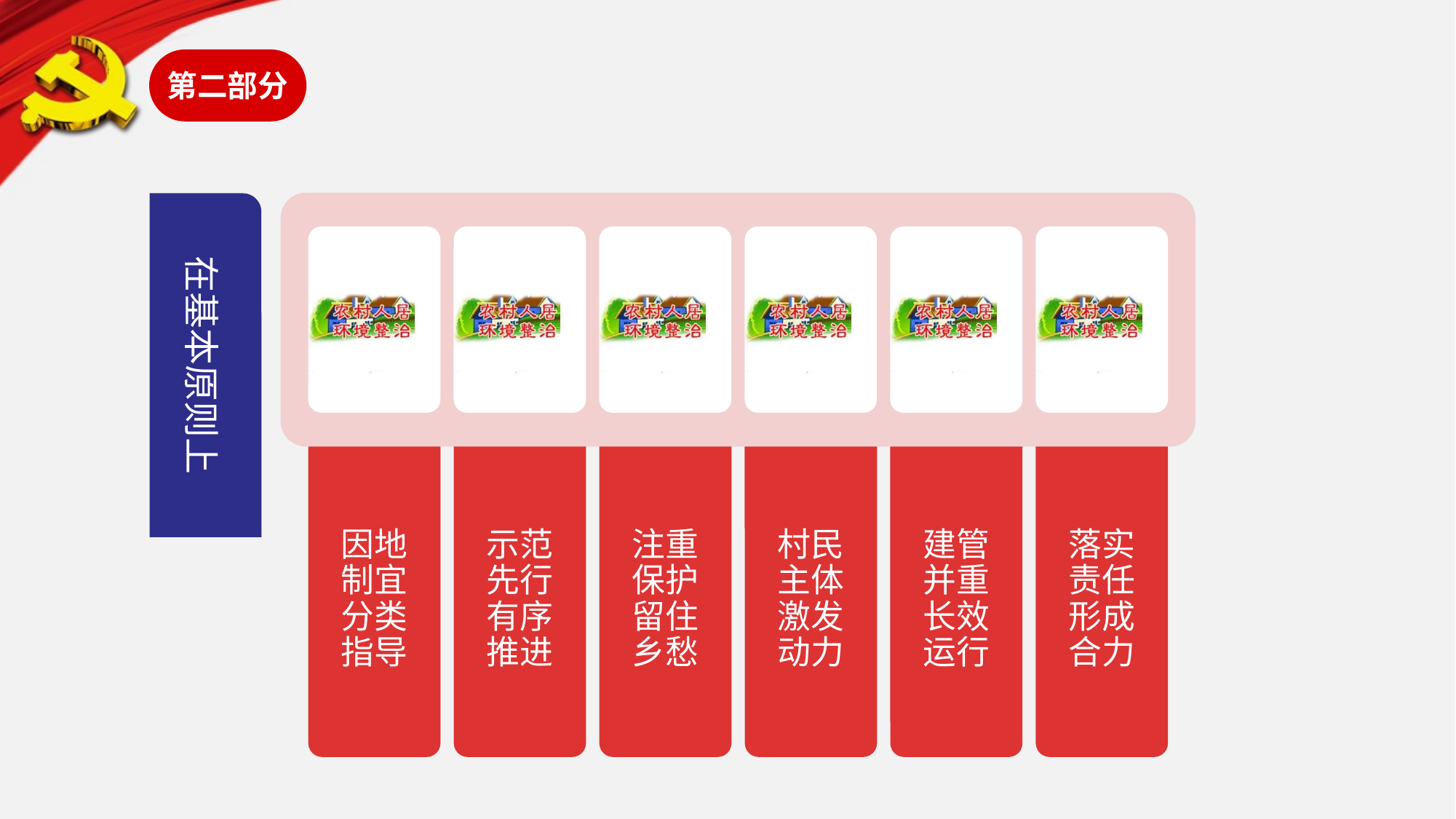

第二部分
因地制宜分类指导
示范先行有序推进
注重保护留住乡愁
村民主体激发动力
建管并重长效运行
落实责任形成合力
在基本原则上